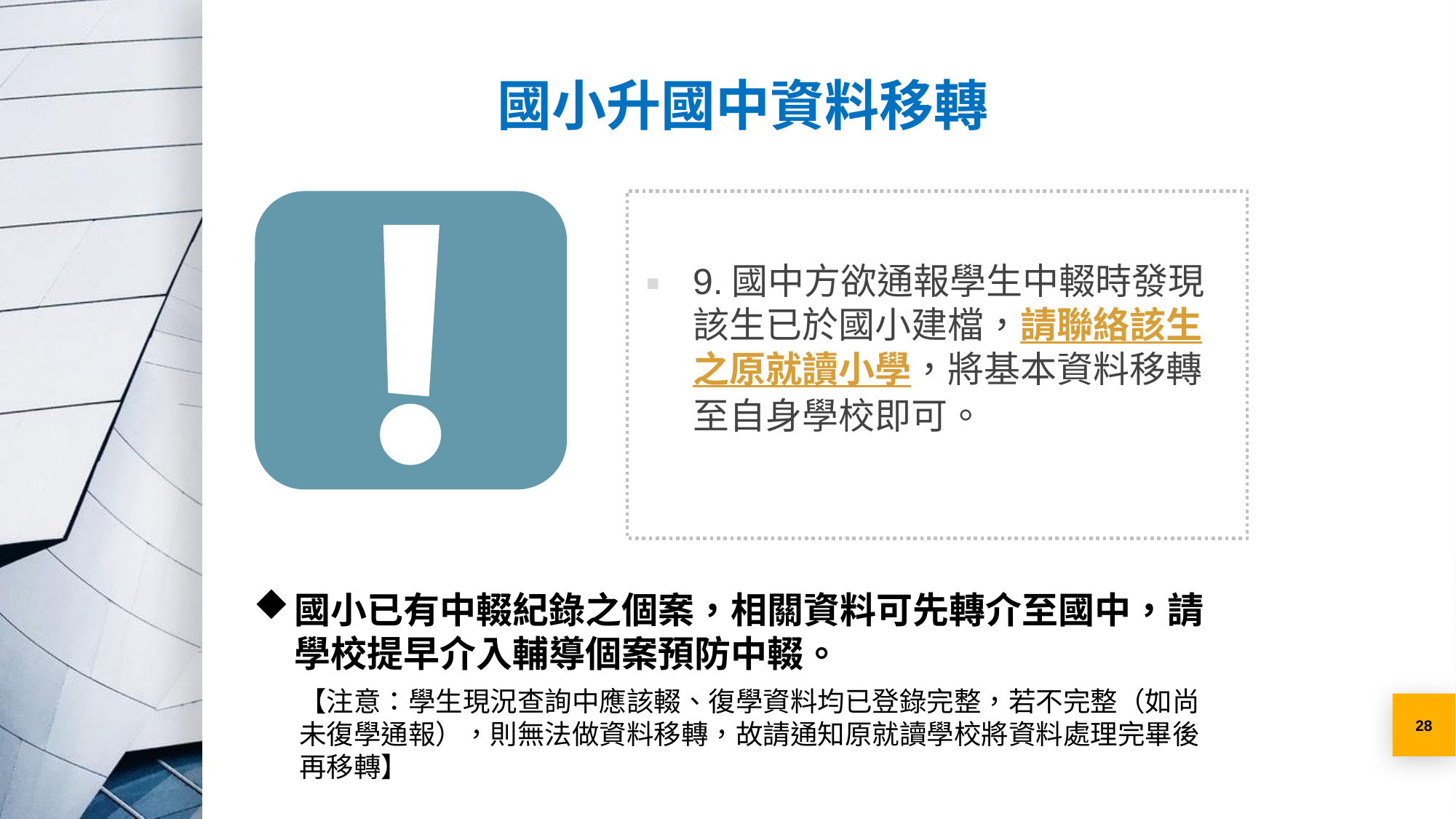

國小升國中資料移轉

9.國中方欲通報學生中輟時發現該生已於國小建檔，請聯絡該生之原就讀小學，將基本資料移轉至自身學校即可。

國小已有中輟紀錄之個案，相關資料可先轉介至國中，請學校提早介入輔導個案預防中輟。
【注意：學生現況查詢中應該輟、復學資料均已登錄完整，若不完整（如尚未復學通報），則無法做資料移轉，故請通知原就讀學校將資料處理完畢後再移轉】
28